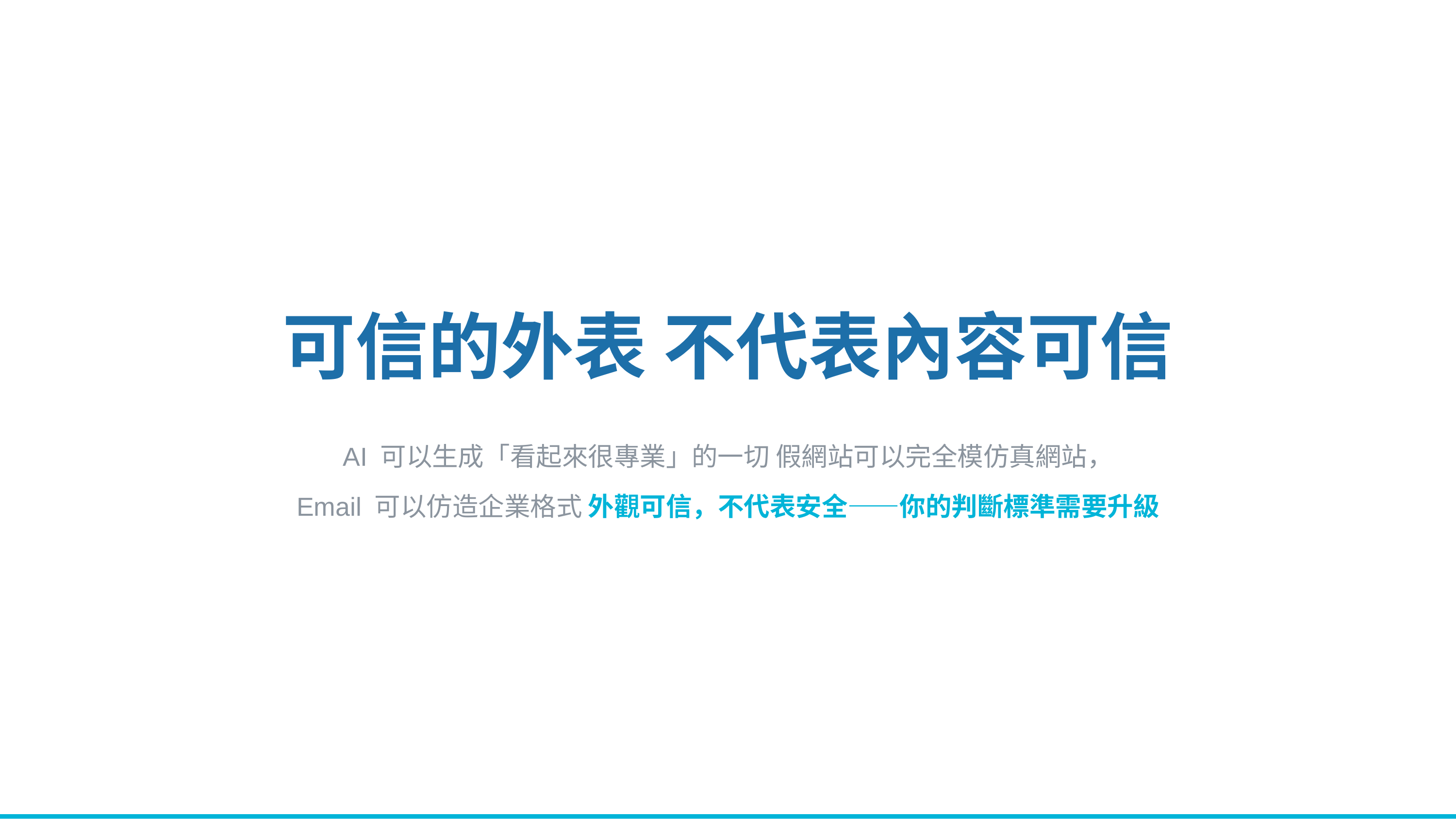

可信的外表 不代表內容可信
AI 可以生成「看起來很專業」的一切 假網站可以完全模仿真網站，
Email 可以仿造企業格式 外觀可信，不代表安全——你的判斷標準需要升級